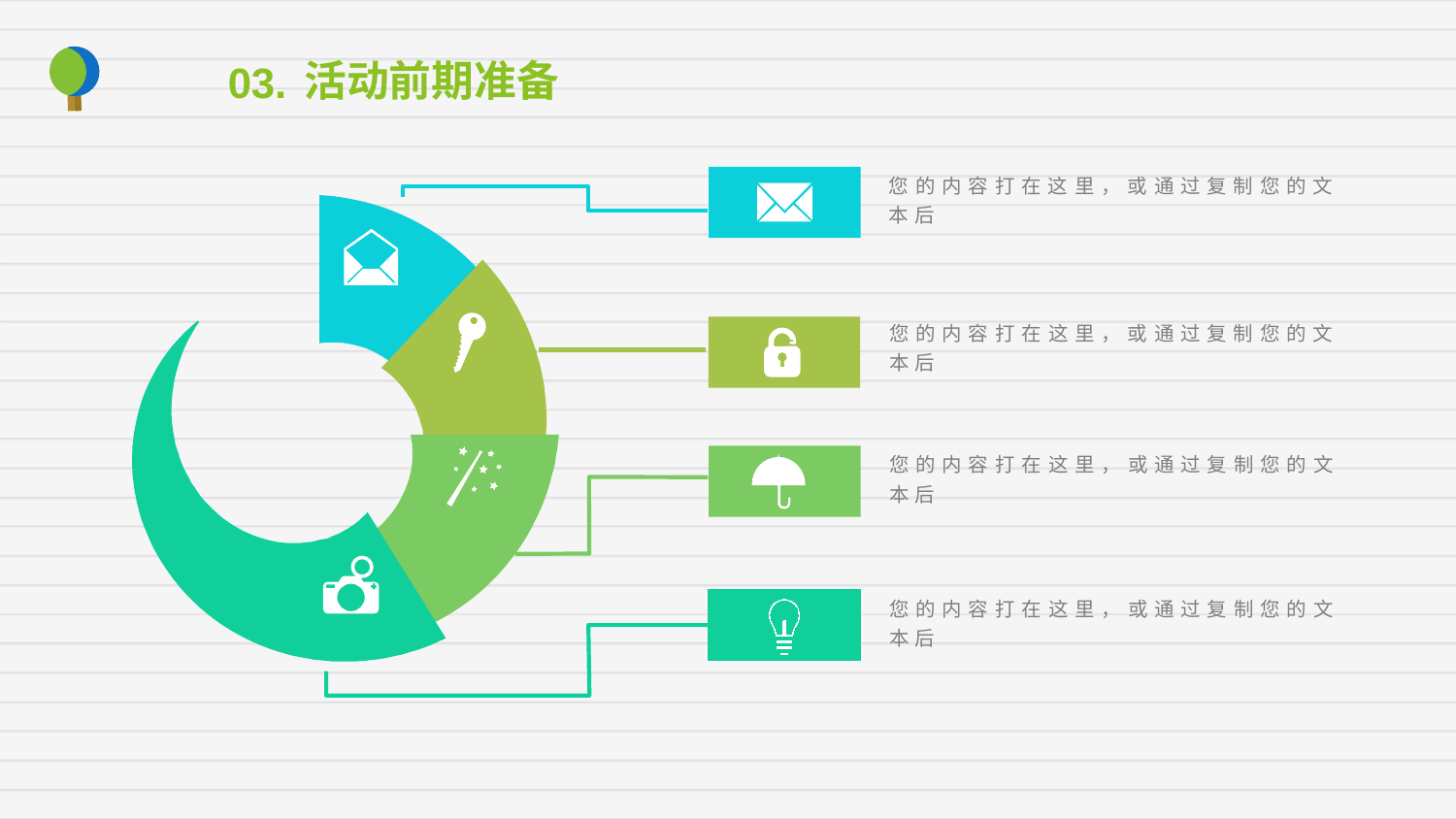

活动前期准备
03.
您的内容打在这里，或通过复制您的文本后

您的内容打在这里，或通过复制您的文本后

您的内容打在这里，或通过复制您的文本后

您的内容打在这里，或通过复制您的文本后